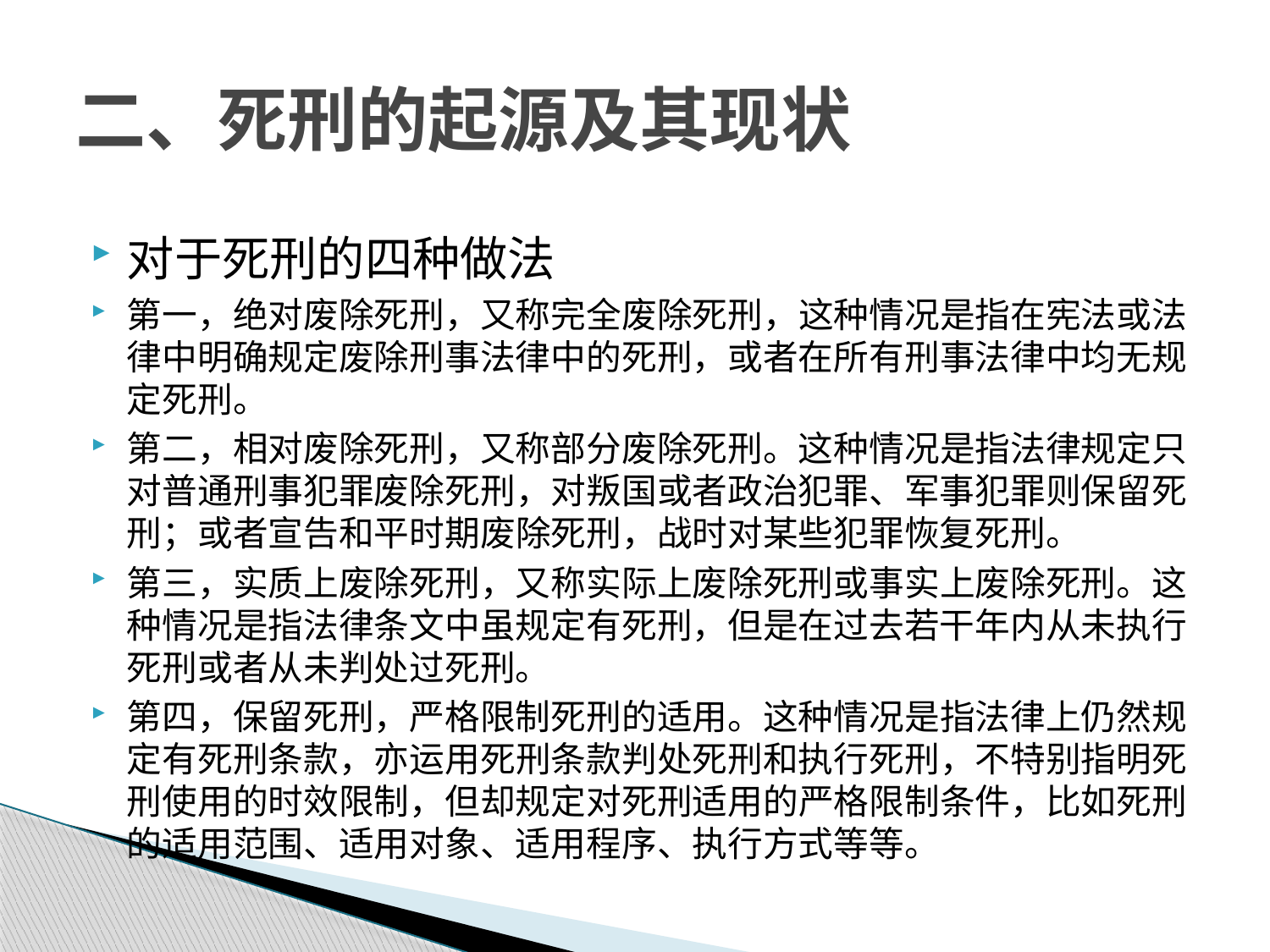

# 二、死刑的起源及其现状
对于死刑的四种做法
第一，绝对废除死刑，又称完全废除死刑，这种情况是指在宪法或法律中明确规定废除刑事法律中的死刑，或者在所有刑事法律中均无规定死刑。
第二，相对废除死刑，又称部分废除死刑。这种情况是指法律规定只对普通刑事犯罪废除死刑，对叛国或者政治犯罪、军事犯罪则保留死刑；或者宣告和平时期废除死刑，战时对某些犯罪恢复死刑。
第三，实质上废除死刑，又称实际上废除死刑或事实上废除死刑。这种情况是指法律条文中虽规定有死刑，但是在过去若干年内从未执行死刑或者从未判处过死刑。
第四，保留死刑，严格限制死刑的适用。这种情况是指法律上仍然规定有死刑条款，亦运用死刑条款判处死刑和执行死刑，不特别指明死刑使用的时效限制，但却规定对死刑适用的严格限制条件，比如死刑的适用范围、适用对象、适用程序、执行方式等等。